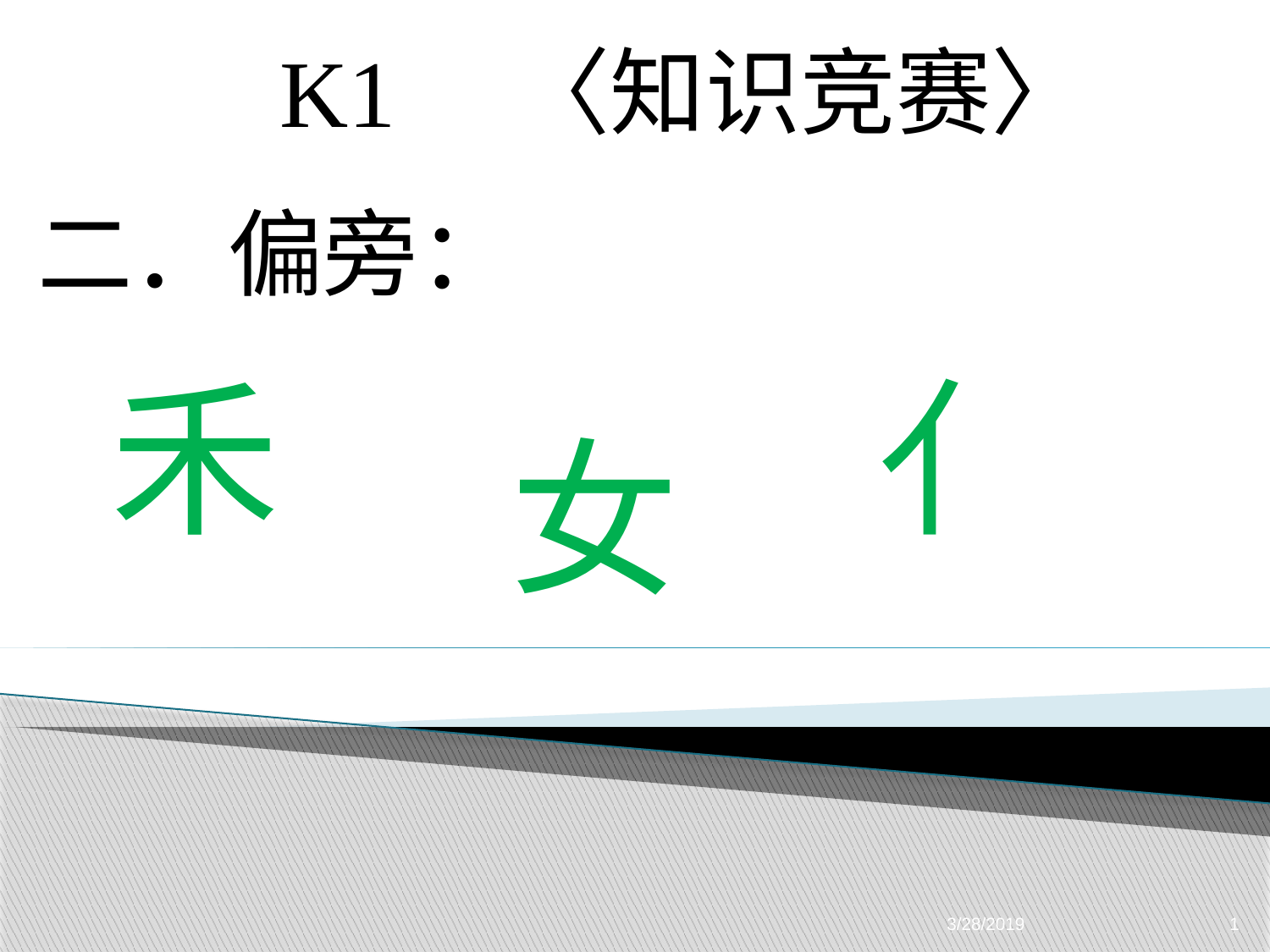

K1    〈知识竞赛〉
二．偏旁：
禾
亻
女
3/28/2019
1